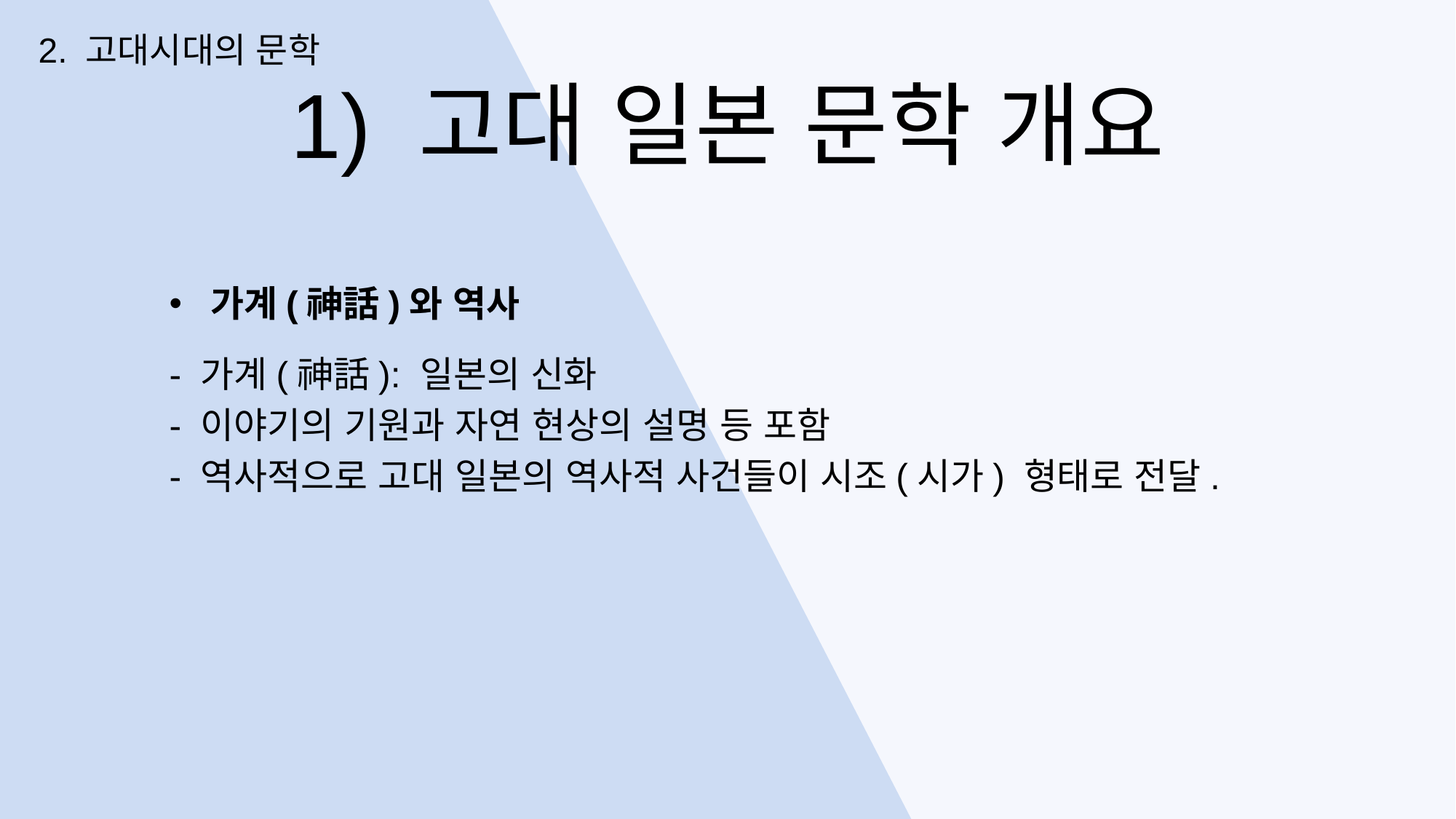

2. 고대시대의 문학
1) 고대 일본 문학 개요
가계(神話)와 역사

- 가계(神話): 일본의 신화
- 이야기의 기원과 자연 현상의 설명 등 포함
- 역사적으로 고대 일본의 역사적 사건들이 시조(시가) 형태로 전달.